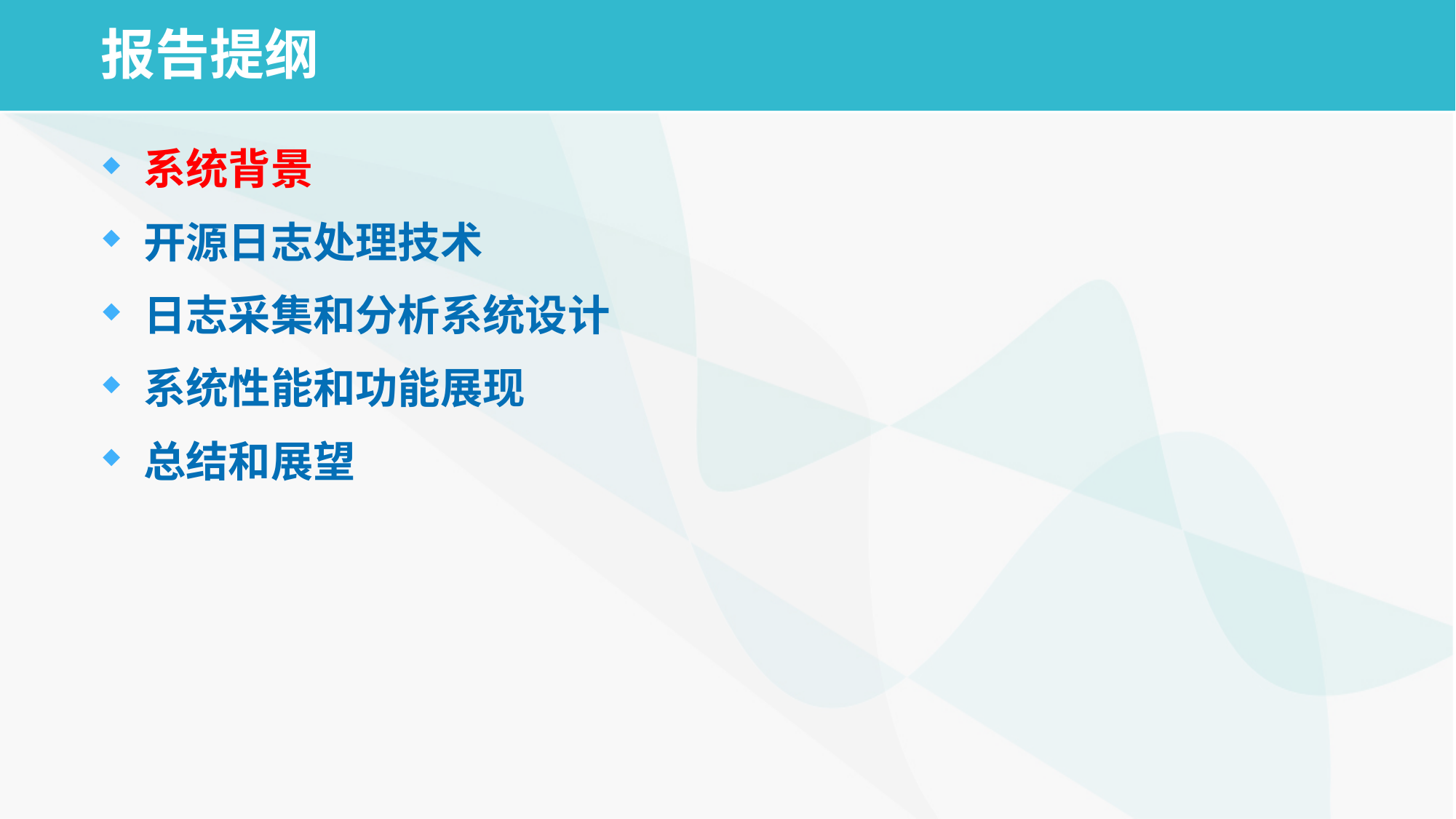

# 报告提纲
系统背景
开源日志处理技术
日志采集和分析系统设计
系统性能和功能展现
总结和展望